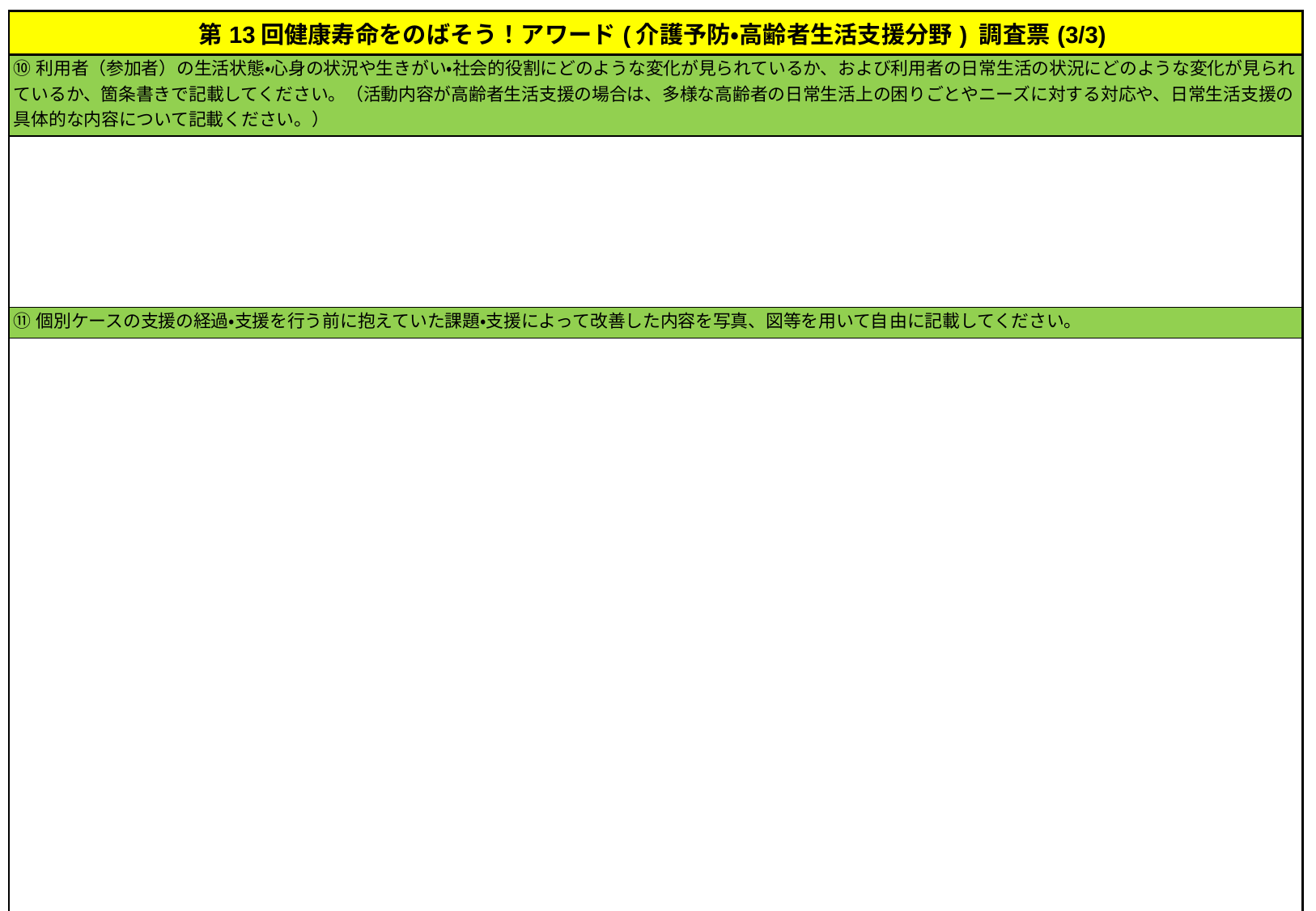

| 第13回健康寿命をのばそう！アワード(介護予防・高齢者生活支援分野) 調査票(3/3) |
| --- |
| ⑩利用者（参加者）の生活状態・心身の状況や生きがい・社会的役割にどのような変化が見られているか、および利用者の日常生活の状況にどのような変化が見られているか、箇条書きで記載してください。（活動内容が高齢者生活支援の場合は、多様な高齢者の日常生活上の困りごとやニーズに対する対応や、日常生活支援の具体的な内容について記載ください。） |
|  |
| ⑪個別ケースの支援の経過・支援を行う前に抱えていた課題・支援によって改善した内容を写真、図等を用いて自由に記載してください。 |
|  |